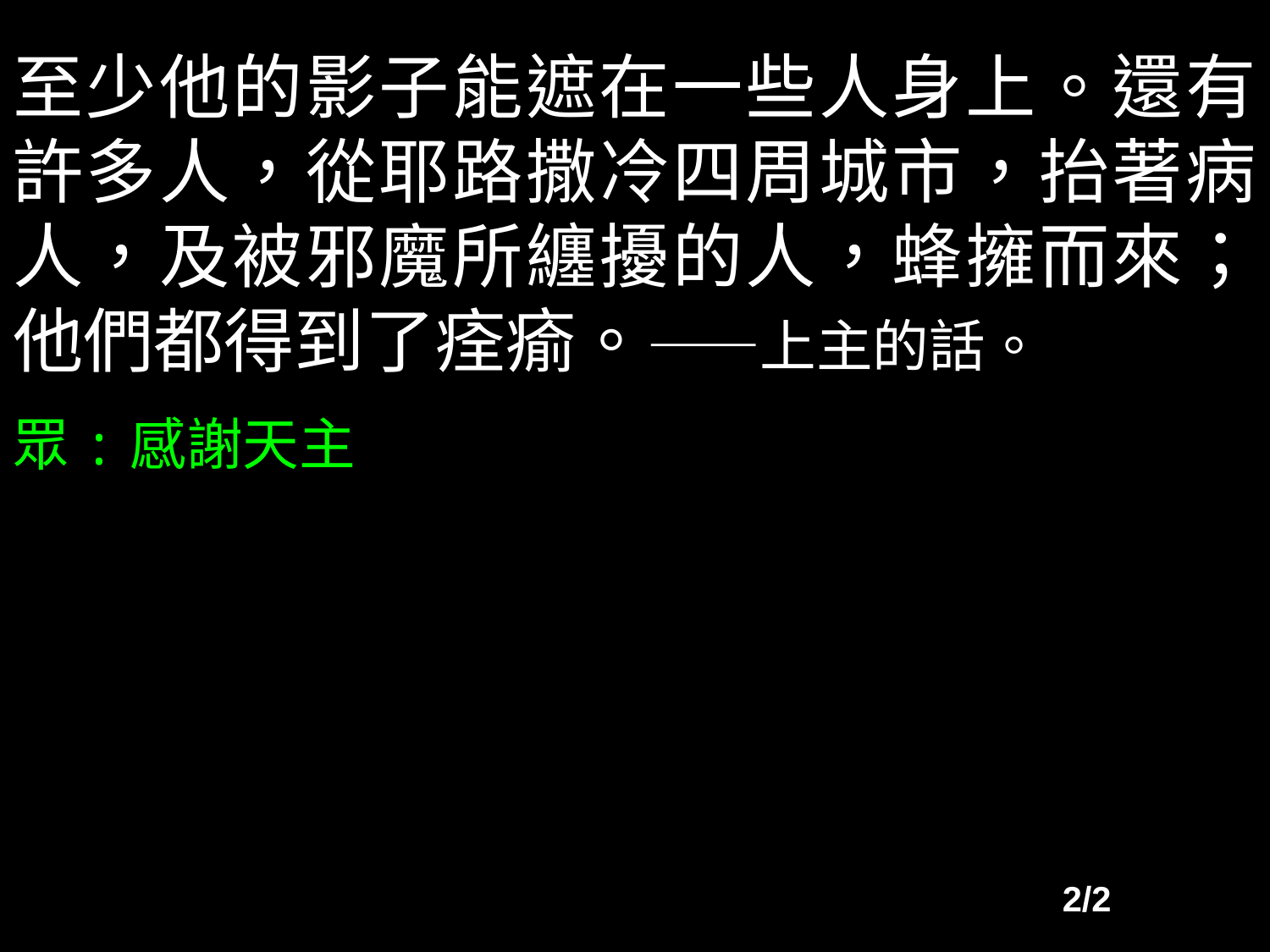

至少他的影子能遮在一些人身上。還有許多人，從耶路撒冷四周城市，抬著病人，及被邪魔所纏擾的人，蜂擁而來；他們都得到了痊瘉。——上主的話。
眾:感謝天主

2/2